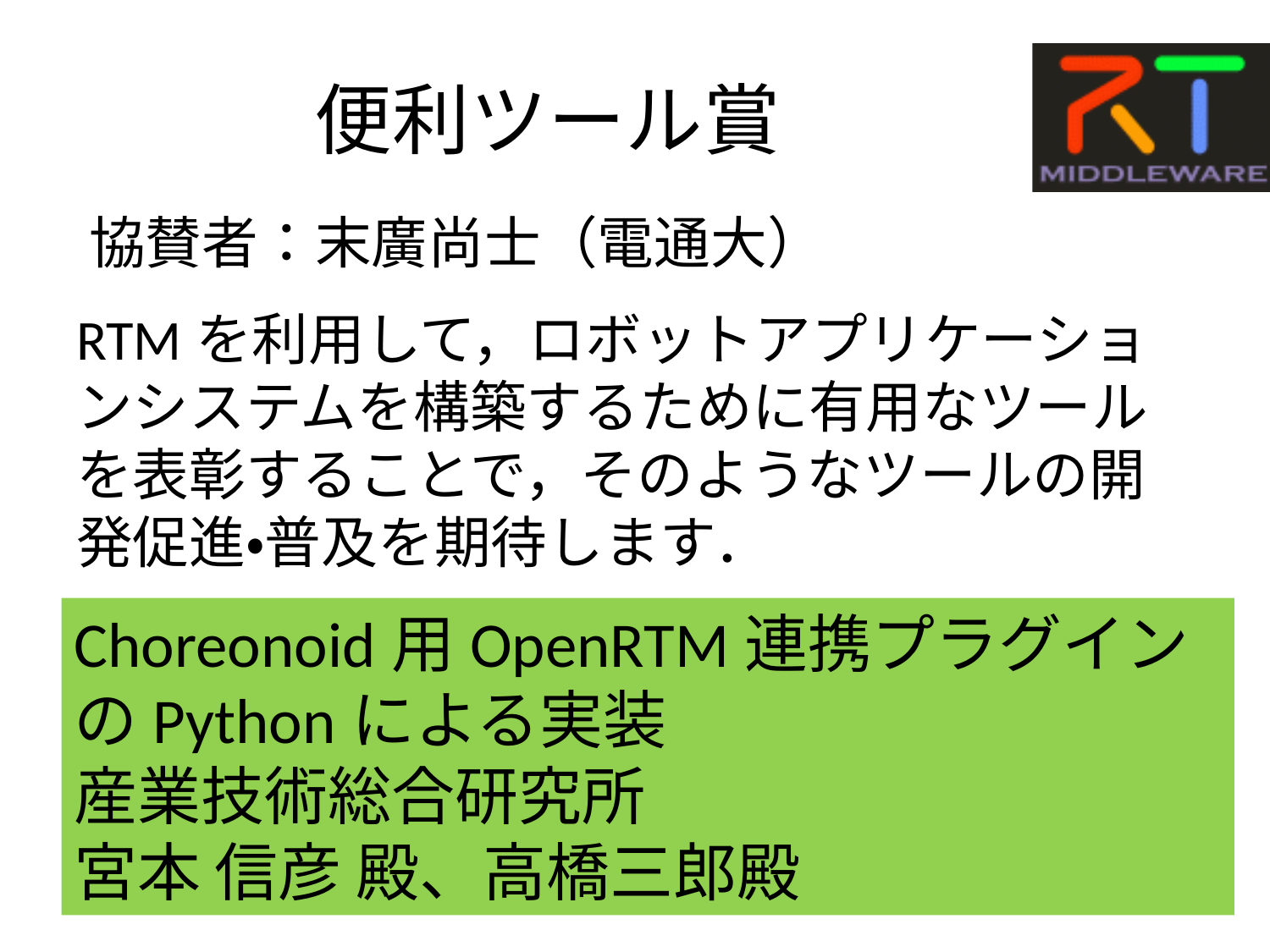

# 便利ツール賞
協賛者：末廣尚士（電通大）
RTMを利用して，ロボットアプリケーションシステムを構築するために有用なツールを表彰することで，そのようなツールの開発促進・普及を期待します．
Choreonoid用OpenRTM連携プラグインのPythonによる実装
産業技術総合研究所
宮本 信彦 殿、高橋三郎殿